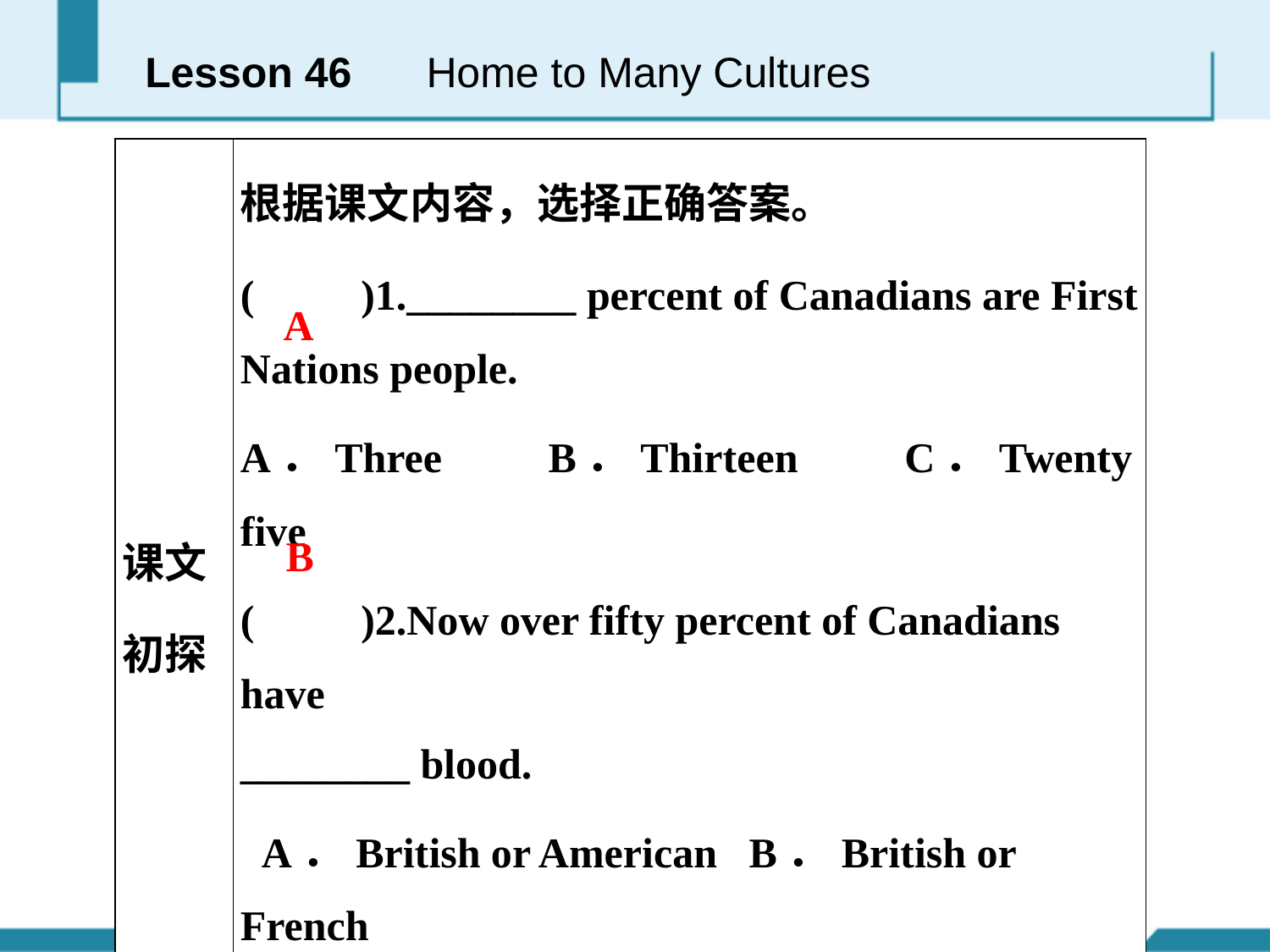

Lesson 46 　Home to Many Cultures
| 课文初探 | 根据课文内容，选择正确答案。 (　　)1.\_\_\_\_\_\_\_\_ percent of Canadians are First Nations people. A．Three　　B．Thirteen　　C．Twenty­five (　　)2.Now over fifty percent of Canadians have \_\_\_\_\_\_\_\_ blood. A．British or American B．British or French C．French or American |
| --- | --- |
A
B